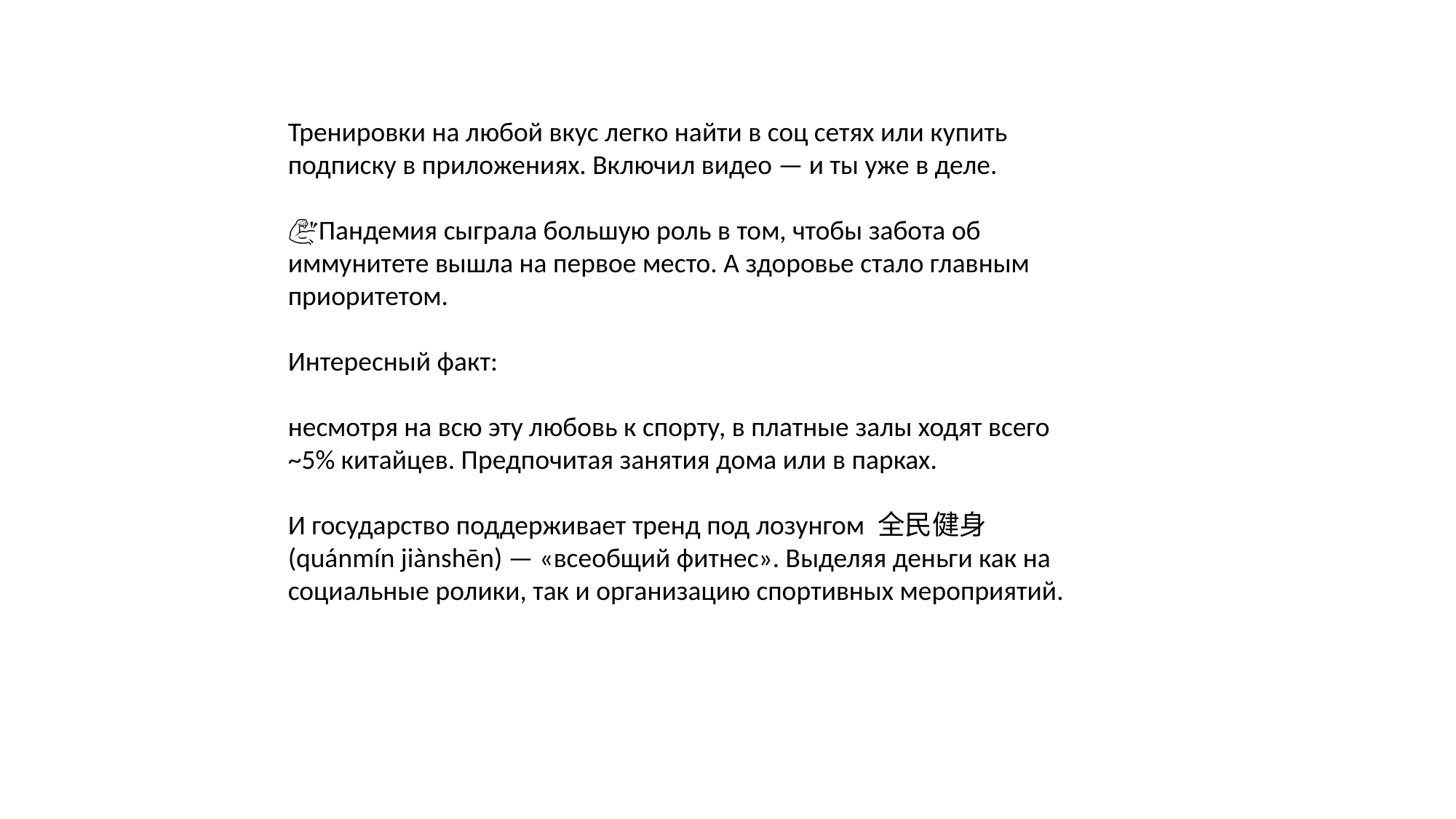

Тренировки на любой вкус легко найти в соц сетях или купить подписку в приложениях. Включил видео — и ты уже в деле.

💪Пандемия сыграла большую роль в том, чтобы забота об иммунитете вышла на первое место. А здоровье стало главным приоритетом.

Интересный факт:

несмотря на всю эту любовь к спорту, в платные залы ходят всего ~5% китайцев. Предпочитая занятия дома или в парках.

И государство поддерживает тренд под лозунгом 全民健身(quánmín jiànshēn) — «всеобщий фитнес». Выделяя деньги как на социальные ролики, так и организацию спортивных мероприятий.